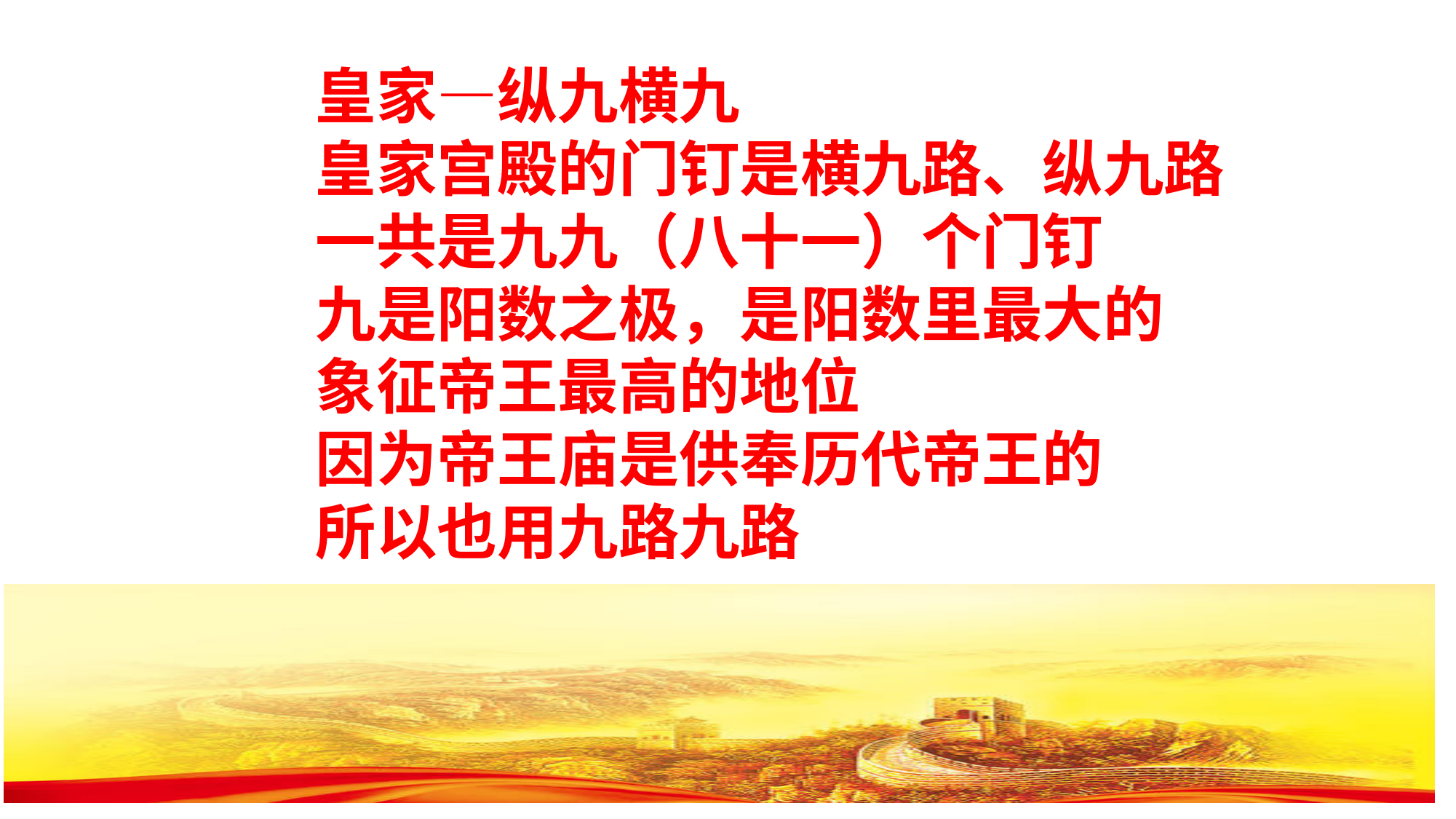

皇家—纵九横九皇家宫殿的门钉是横九路、纵九路一共是九九（八十一）个门钉九是阳数之极，是阳数里最大的象征帝王最高的地位因为帝王庙是供奉历代帝王的所以也用九路九路